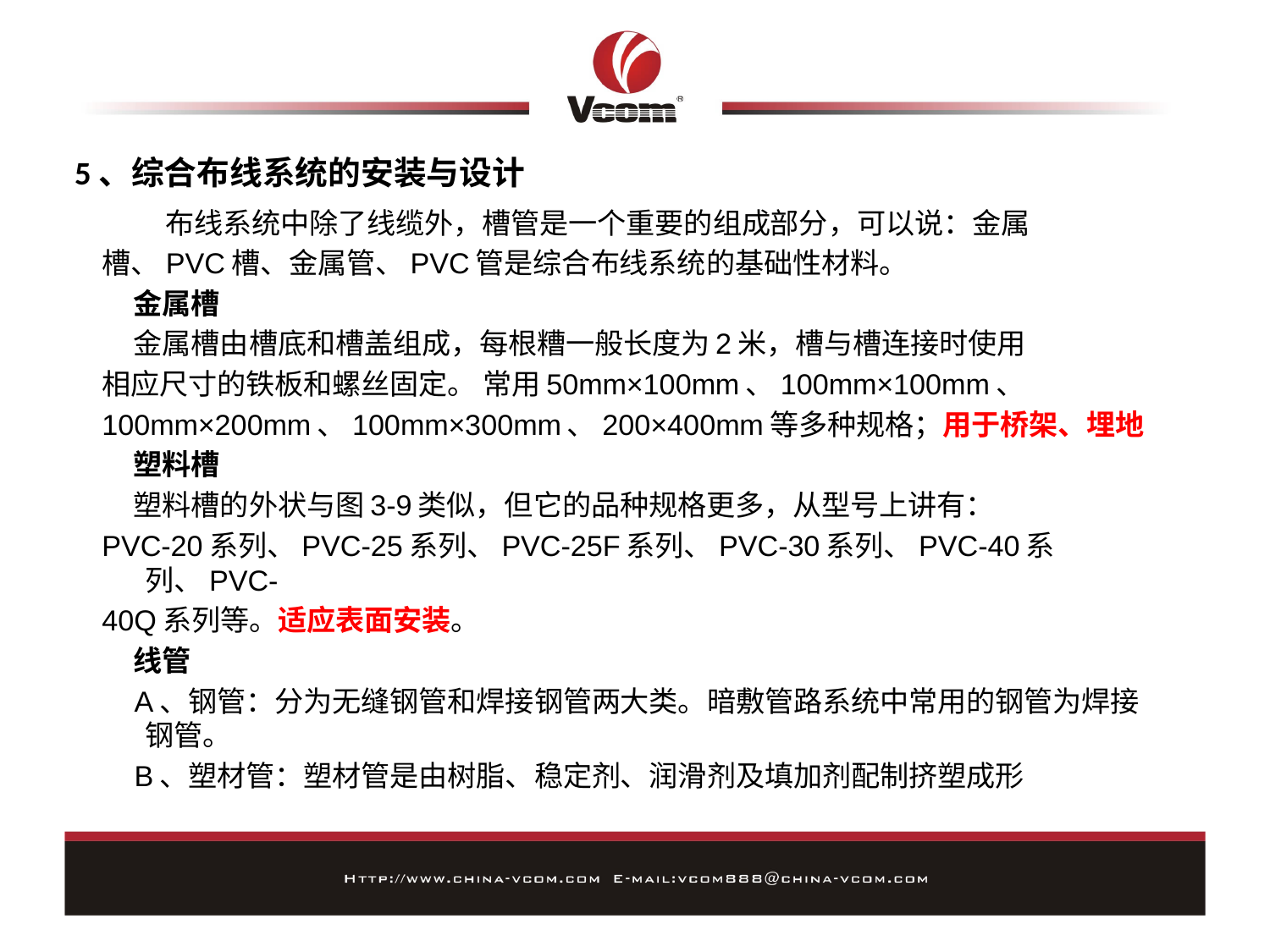

# 5、综合布线系统的安装与设计
         布线系统中除了线缆外，槽管是一个重要的组成部分，可以说：金属
槽、PVC槽、金属管、PVC管是综合布线系统的基础性材料。
    金属槽
    金属槽由槽底和槽盖组成，每根糟一般长度为2米，槽与槽连接时使用
相应尺寸的铁板和螺丝固定。 常用50mm×100mm、100mm×100mm、
100mm×200mm、100mm×300mm、200×400mm等多种规格；用于桥架、埋地
    塑料槽
    塑料槽的外状与图3-9类似，但它的品种规格更多，从型号上讲有：
PVC-20系列、PVC-25系列、PVC-25F系列、PVC-30系列、PVC-40系列、PVC-
40Q系列等。适应表面安装。
    线管
    A、钢管：分为无缝钢管和焊接钢管两大类。暗敷管路系统中常用的钢管为焊接钢管。
    B、塑材管：塑材管是由树脂、稳定剂、润滑剂及填加剂配制挤塑成形